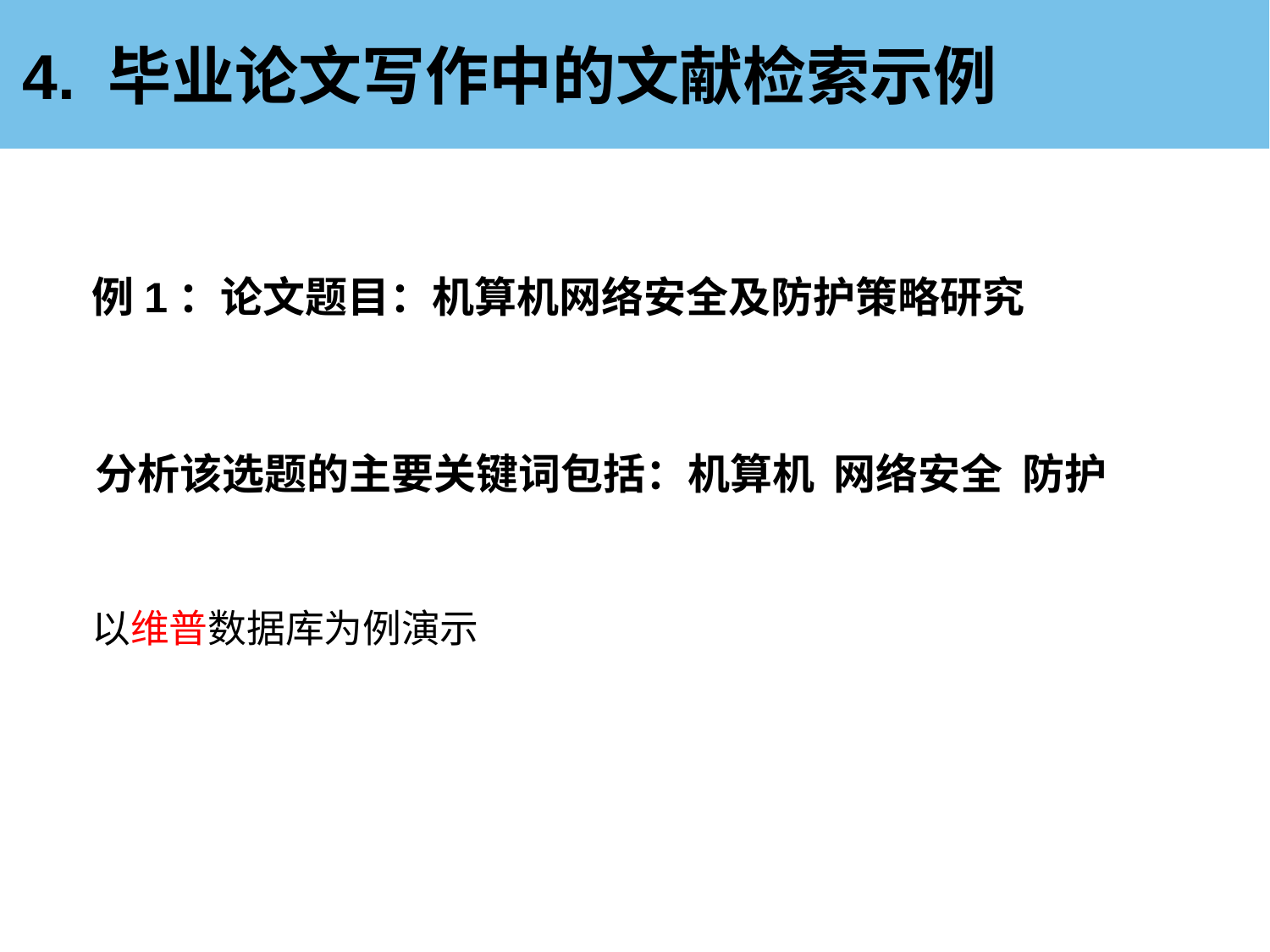

4. 毕业论文写作中的文献检索示例
 例1：论文题目：机算机网络安全及防护策略研究

 分析该选题的主要关键词包括：机算机  网络安全  防护

 以维普数据库为例演示